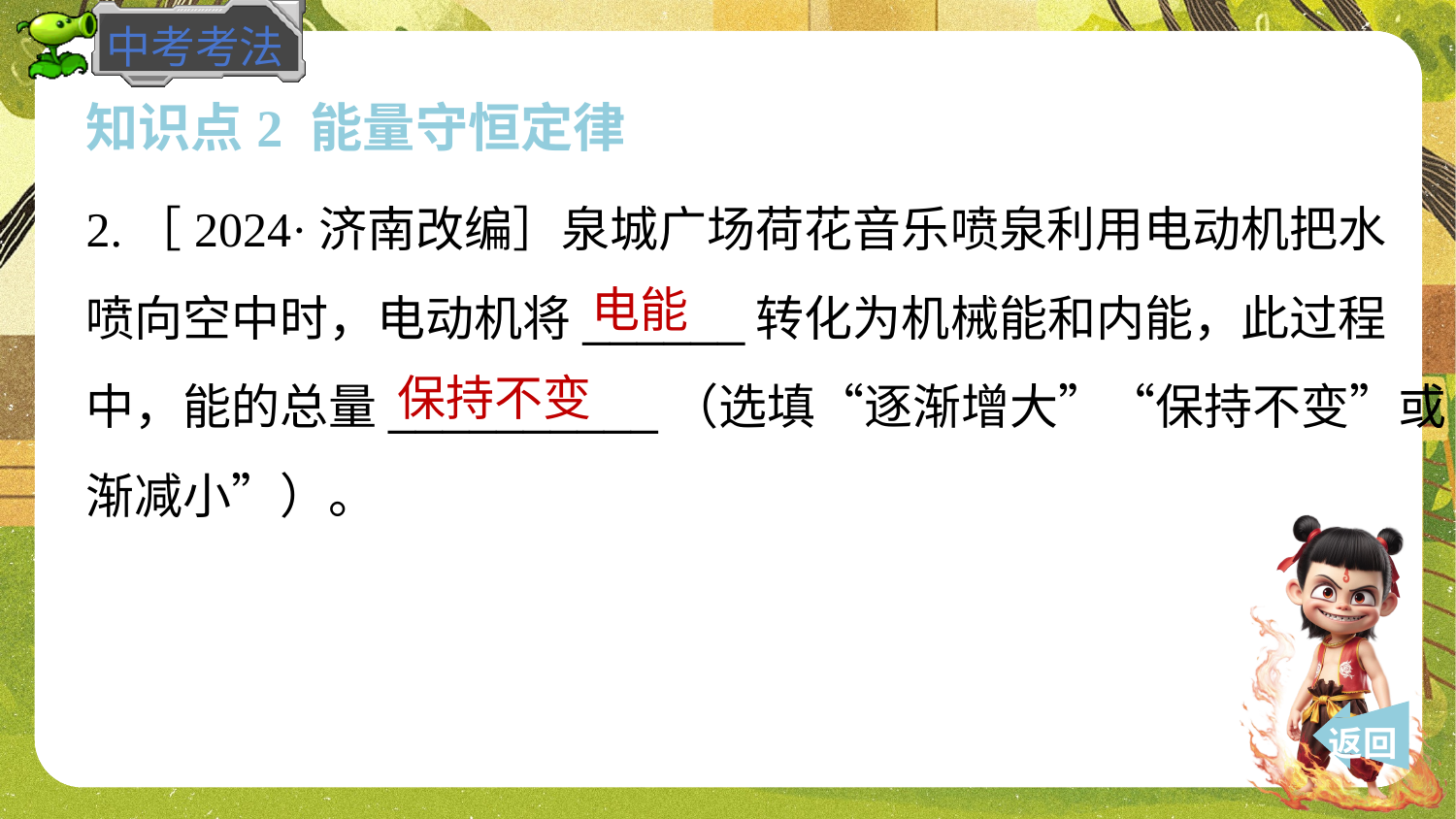

知识点2 能量守恒定律
2.［2024·济南改编］泉城广场荷花音乐喷泉利用电动机把水
喷向空中时，电动机将______转化为机械能和内能，此过程
中，能的总量__________（选填“逐渐增大”“保持不变”或“逐
渐减小”）。
电能
保持不变
 返回